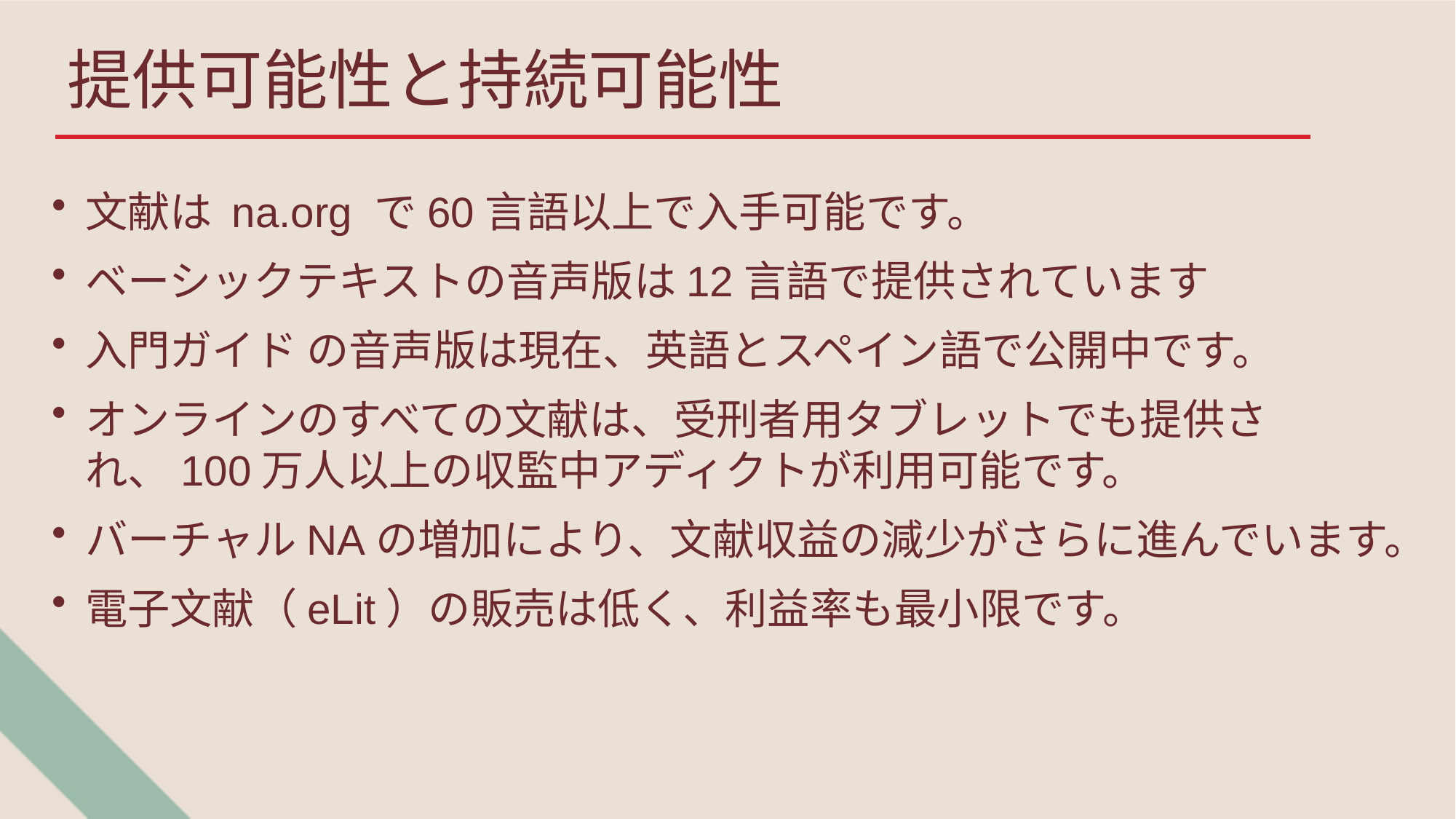

提供可能性と持続可能性

文献は na.org で60言語以上で入手可能です。
ベーシックテキストの音声版は12言語で提供されています
入門ガイド の音声版は現在、英語とスペイン語で公開中です。
オンラインのすべての文献は、受刑者用タブレットでも提供され、100万人以上の収監中アディクトが利用可能です。
バーチャルNAの増加により、文献収益の減少がさらに進んでいます。
電子文献（eLit）の販売は低く、利益率も最小限です。